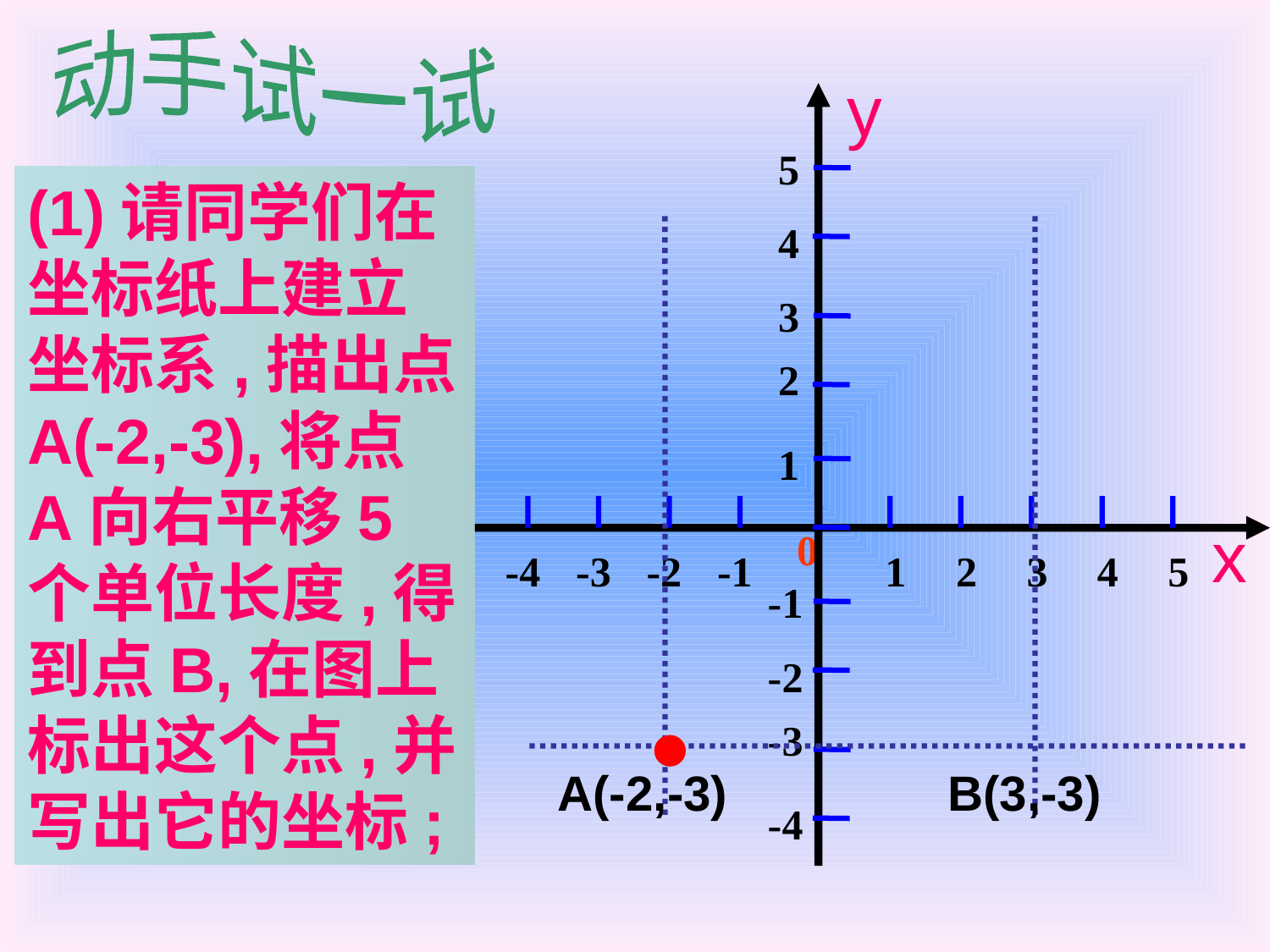

动手试一试
y

5

4
3

2
1

-1

-2
-3

-4

-4
-3
-2
-1
1
2
3
4
5
0
x
(1)请同学们在坐标纸上建立坐标系,描出点A(-2,-3),将点A向右平移5个单位长度,得到点B,在图上标出这个点,并写出它的坐标;

A(-2,-3)
B(3,-3)